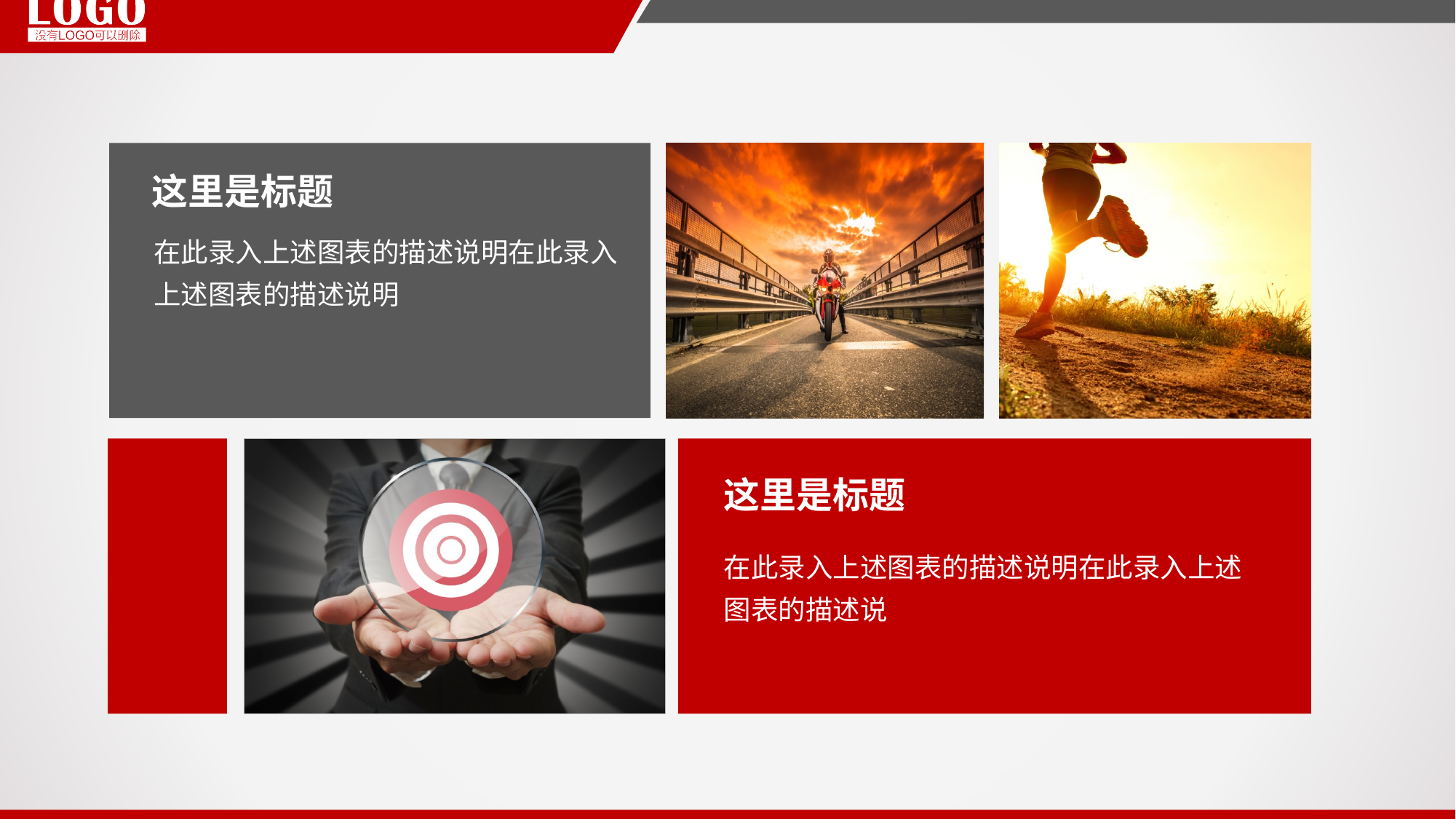

这里是标题
在此录入上述图表的描述说明在此录入上述图表的描述说明

这里是标题
在此录入上述图表的描述说明在此录入上述图表的描述说